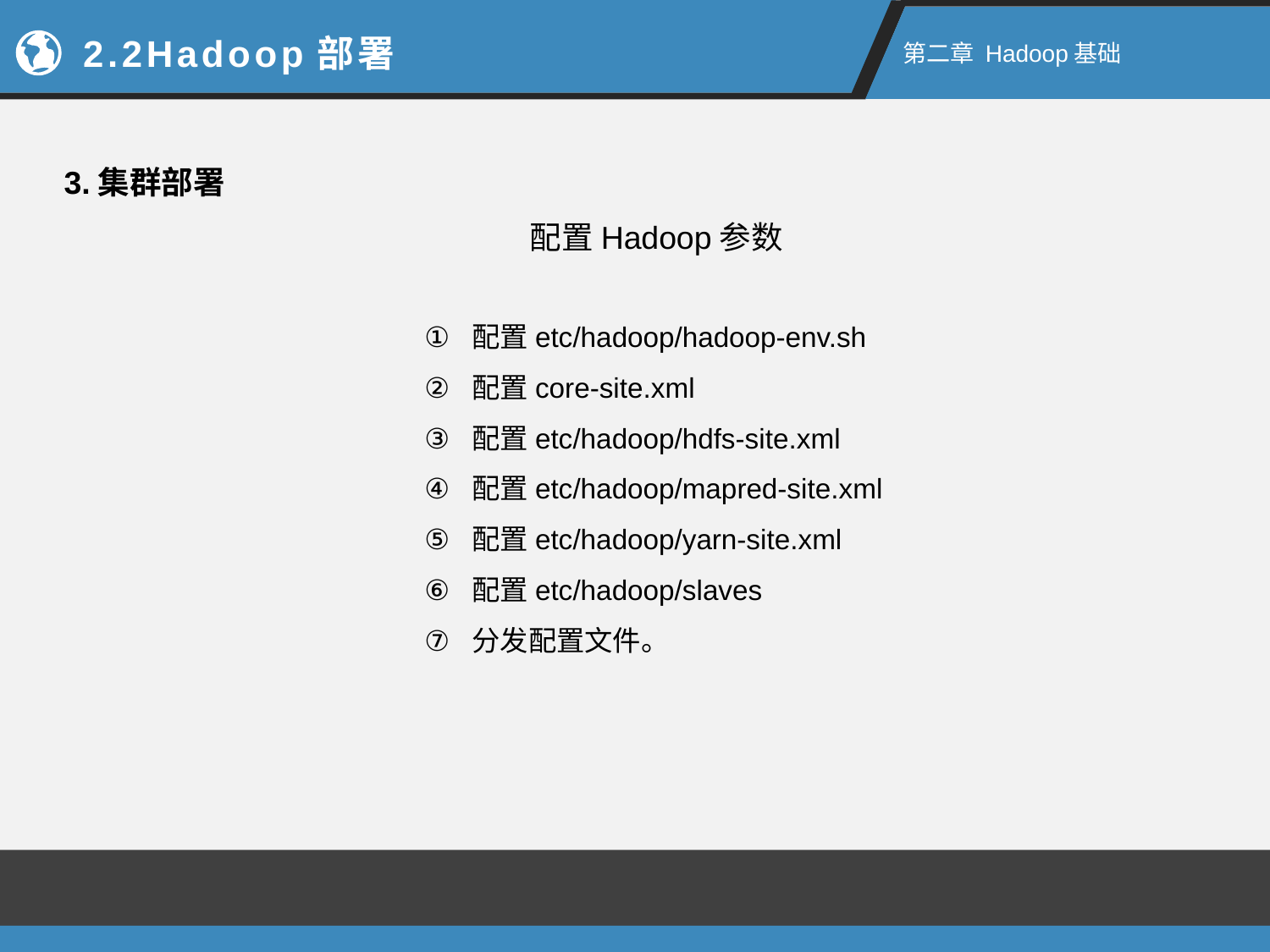

2.2Hadoop部署

第二章 Hadoop基础
3.集群部署
配置Hadoop参数
配置etc/hadoop/hadoop-env.sh
配置core-site.xml
配置etc/hadoop/hdfs-site.xml
配置etc/hadoop/mapred-site.xml
配置etc/hadoop/yarn-site.xml
配置etc/hadoop/slaves
分发配置文件。